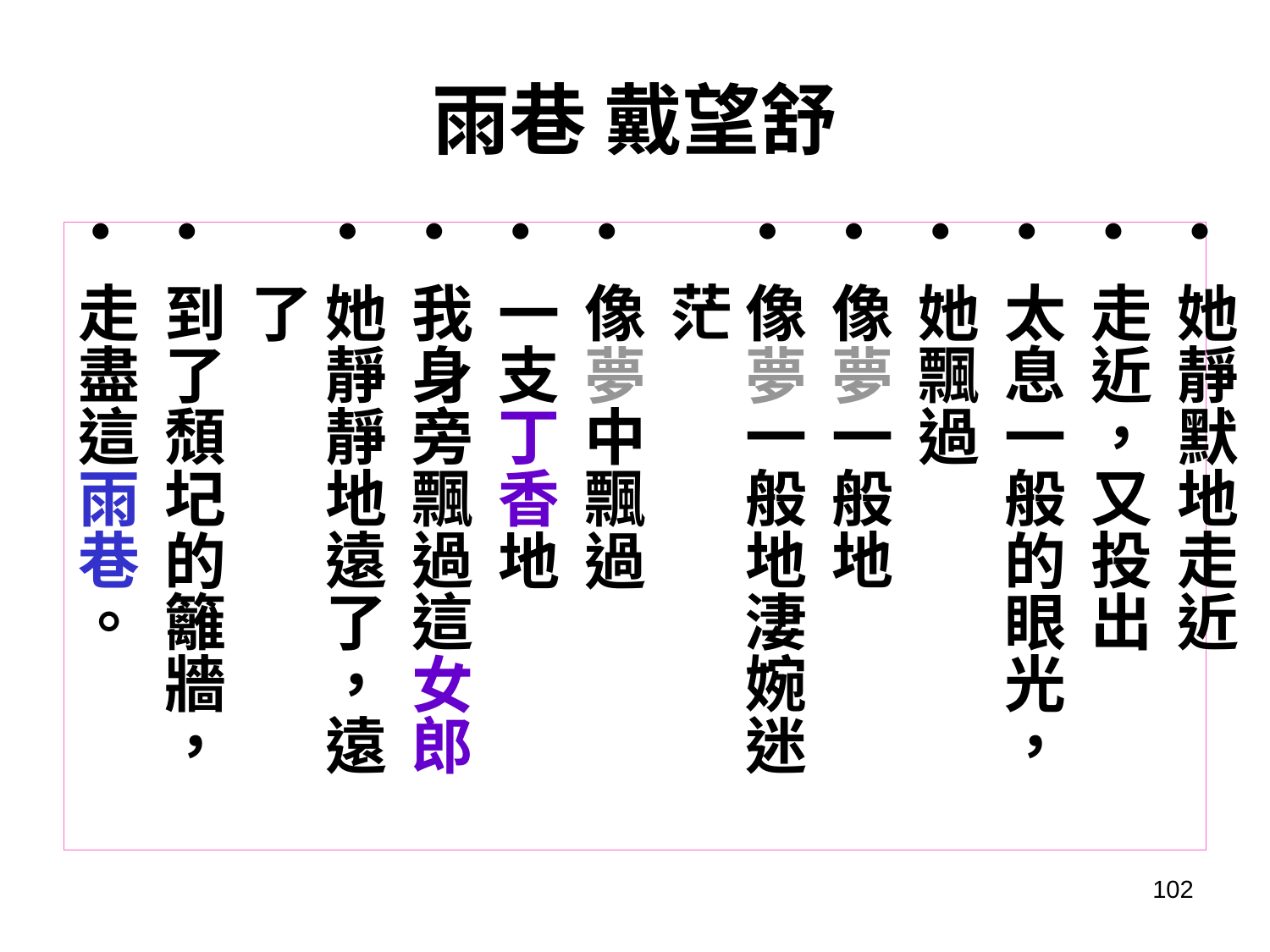

# 雨巷 戴望舒
她靜默地走近
走近，又投出
太息一般的眼光，
她飄過
像夢一般地
像夢一般地淒婉迷茫
像夢中飄過
一支丁香地
我身旁飄過這女郎
她靜靜地遠了，遠了
到了頹圮的籬牆，
走盡這雨巷。
102